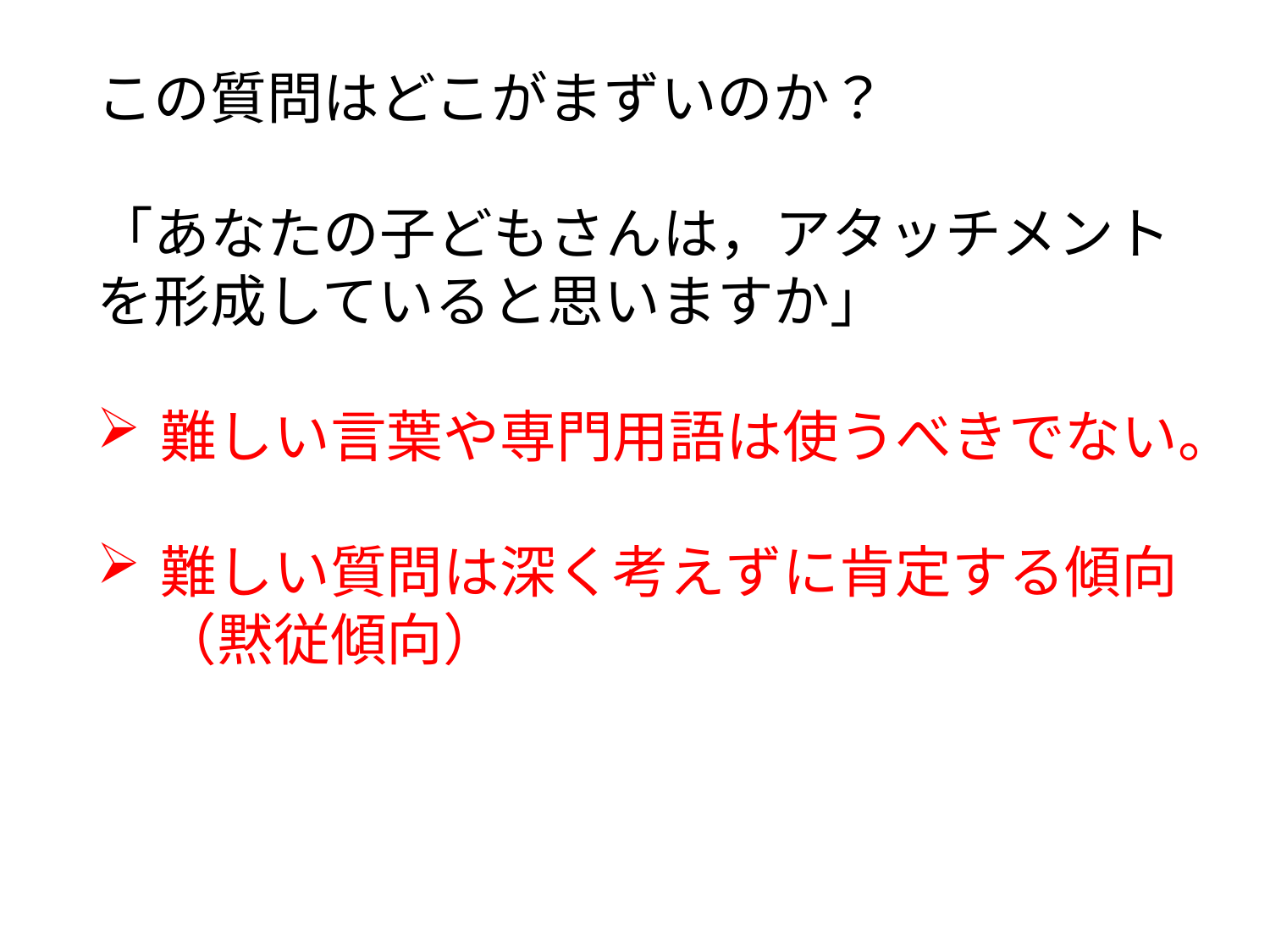

この質問はどこがまずいのか？

「あなたの子どもさんは，アタッチメントを形成していると思いますか」

難しい言葉や専門用語は使うべきでない。

難しい質問は深く考えずに肯定する傾向（黙従傾向）